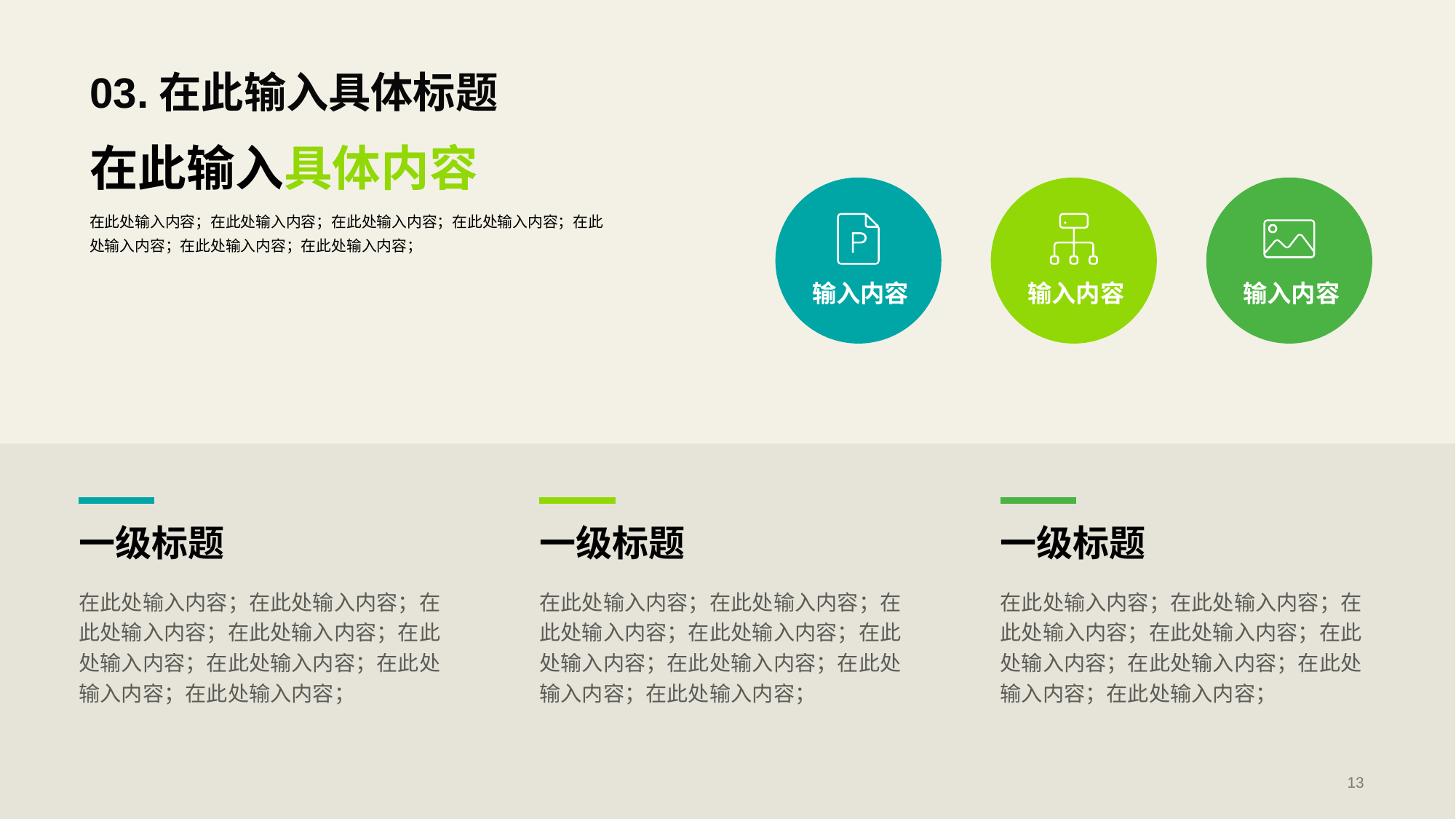

# 03.在此输入具体标题
在此输入具体内容

在此处输入内容；在此处输入内容；在此处输入内容；在此处输入内容；在此处输入内容；在此处输入内容；在此处输入内容；

输入内容
输入内容
输入内容

一级标题
一级标题
一级标题
在此处输入内容；在此处输入内容；在此处输入内容；在此处输入内容；在此处输入内容；在此处输入内容；在此处输入内容；在此处输入内容；
在此处输入内容；在此处输入内容；在此处输入内容；在此处输入内容；在此处输入内容；在此处输入内容；在此处输入内容；在此处输入内容；
在此处输入内容；在此处输入内容；在此处输入内容；在此处输入内容；在此处输入内容；在此处输入内容；在此处输入内容；在此处输入内容；
13